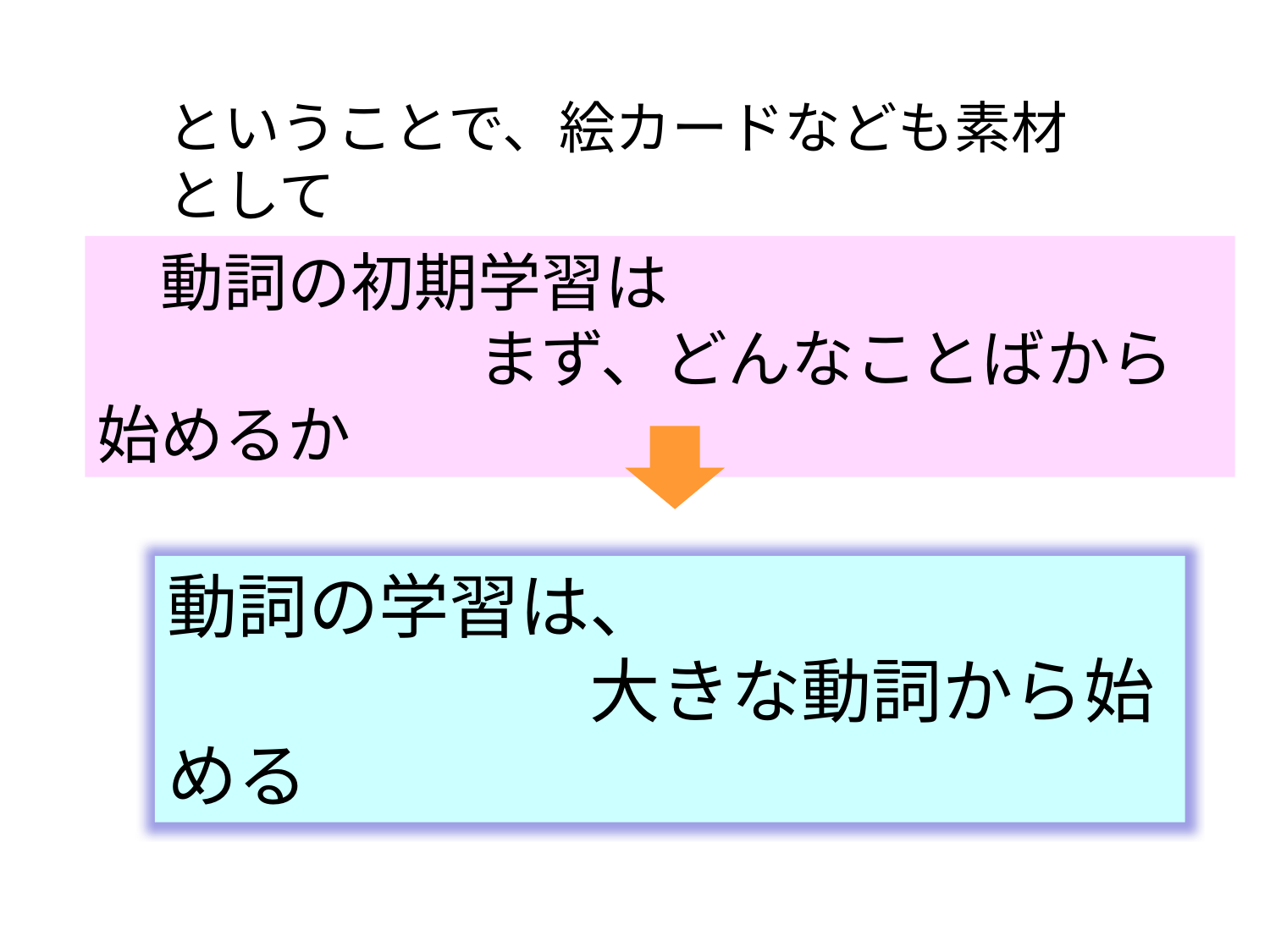

ということで、絵カードなども素材として
　動詞の初期学習は
　　　　　　まず、どんなことばから始めるか

動詞の学習は、
　　　　　　大きな動詞から始める